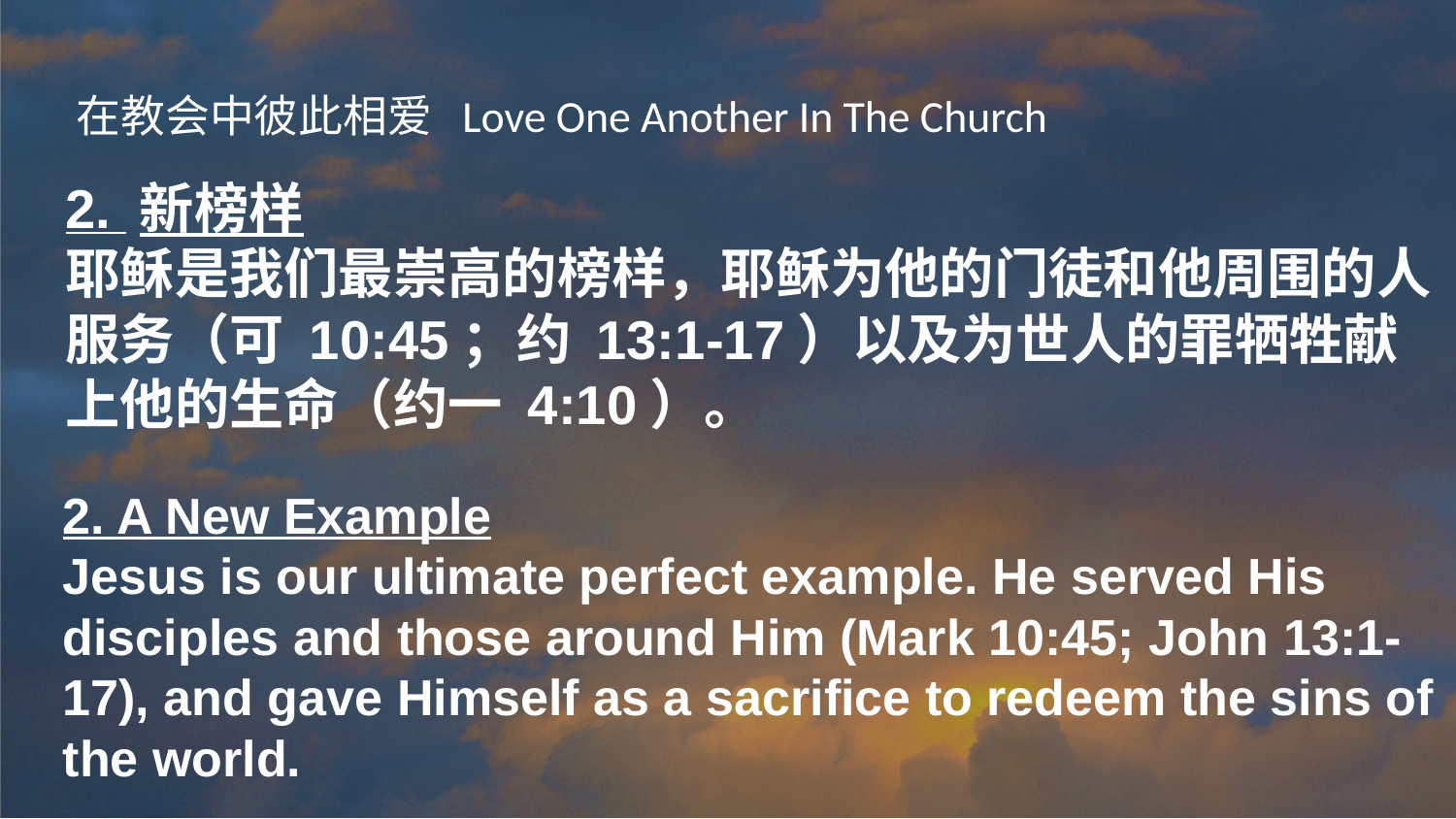

在教会中彼此相爱  Love One Another In The Church
2. 新榜样
耶稣是我们最崇高的榜样，耶稣为他的门徒和他周围的人服务（可 10:45；约 13:1-17）以及为世人的罪牺牲献上他的生命（约一 4:10）。
2. A New Example
Jesus is our ultimate perfect example. He served His disciples and those around Him (Mark 10:45; John 13:1-17), and gave Himself as a sacrifice to redeem the sins of the world.